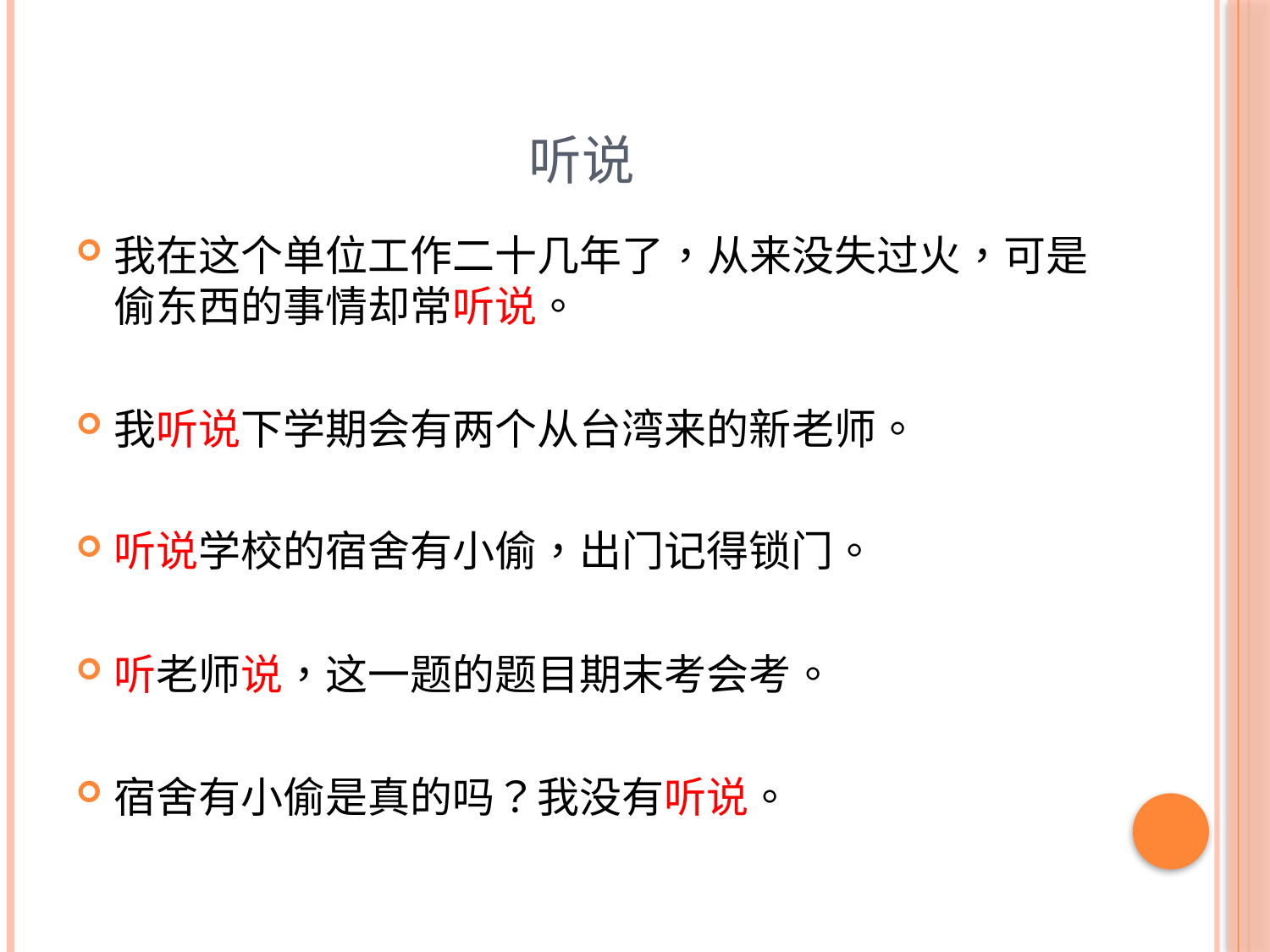

# 听说
我在这个单位工作二十几年了，从来没失过火，可是偷东西的事情却常听说。

我听说下学期会有两个从台湾来的新老师。

听说学校的宿舍有小偷，出门记得锁门。

听老师说，这一题的题目期末考会考。

宿舍有小偷是真的吗？我没有听说。